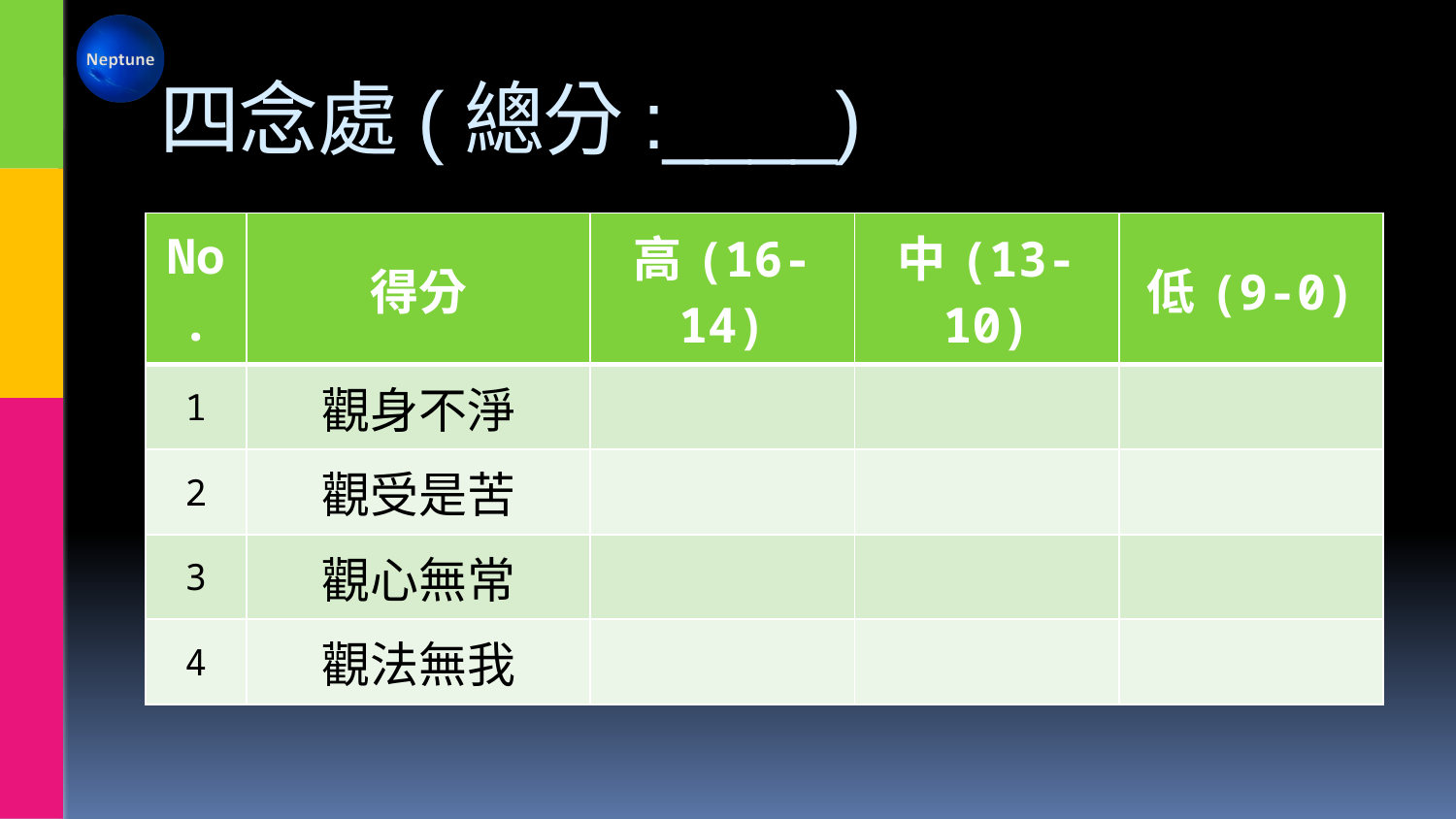

# 四念處(總分:____)
| No. | 得分 | 高(16-14) | 中(13-10) | 低(9-0) |
| --- | --- | --- | --- | --- |
| 1 | 觀身不淨 |  |  |  |
| 2 | 觀受是苦 |  |  |  |
| 3 | 觀心無常 |  |  |  |
| 4 | 觀法無我 |  |  |  |